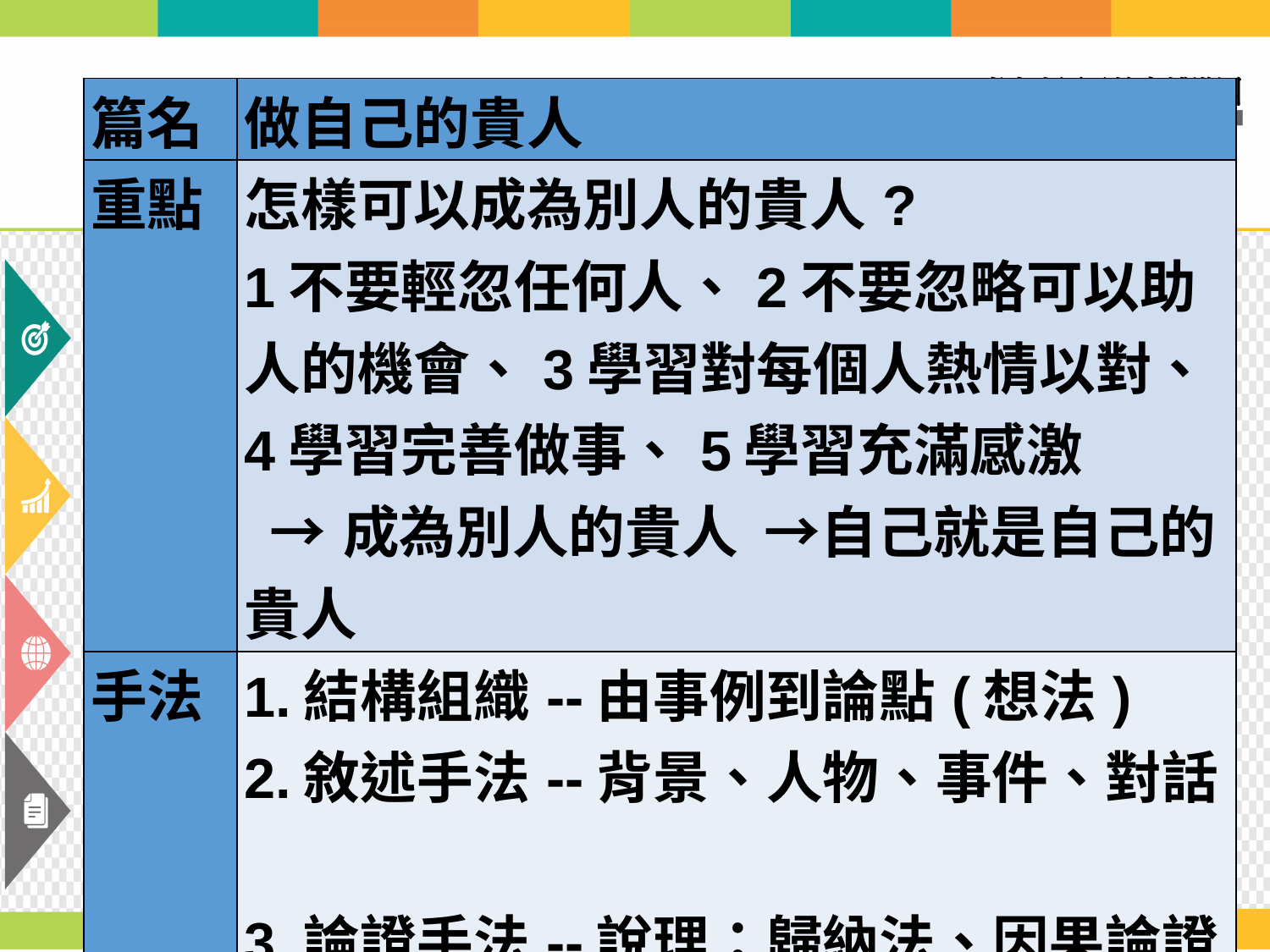

| 篇名 | 做自己的貴人 |
| --- | --- |
| 重點 | 怎樣可以成為別人的貴人? 1不要輕忽任何人、2不要忽略可以助人的機會、3學習對每個人熱情以對、4學習完善做事、5學習充滿感激 →成為別人的貴人 →自己就是自己的貴人 |
| 手法 | 1.結構組織--由事例到論點(想法) 2.敘述手法--背景、人物、事件、對話 3.論證手法--說理：歸納法、因果論證 |
| 特色 | 藉事說理、因果論證 |